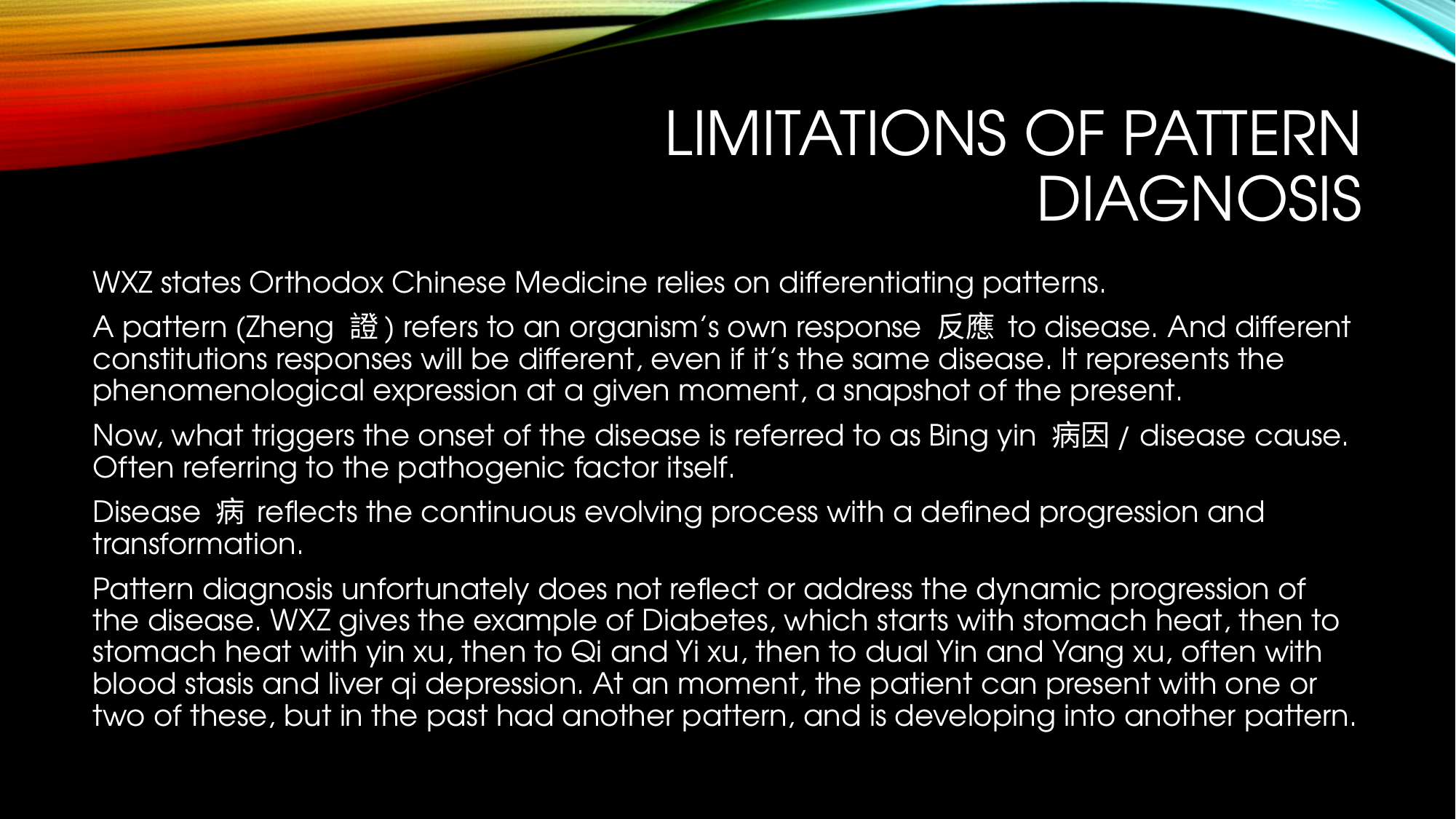

# Limitations of pattern diagnosis
WXZ states Orthodox Chinese Medicine relies on differentiating patterns.
A pattern (Zheng 證) refers to an organism’s own response 反應 to disease. And different constitutions responses will be different, even if it’s the same disease. It represents the phenomenological expression at a given moment, a snapshot of the present.
Now, what triggers the onset of the disease is referred to as Bing yin 病因/ disease cause. Often referring to the pathogenic factor itself.
Disease 病 reflects the continuous evolving process with a defined progression and transformation.
Pattern diagnosis unfortunately does not reflect or address the dynamic progression of the disease. WXZ gives the example of Diabetes, which starts with stomach heat, then to stomach heat with yin xu, then to Qi and Yi xu, then to dual Yin and Yang xu, often with blood stasis and liver qi depression. At an moment, the patient can present with one or two of these, but in the past had another pattern, and is developing into another pattern.